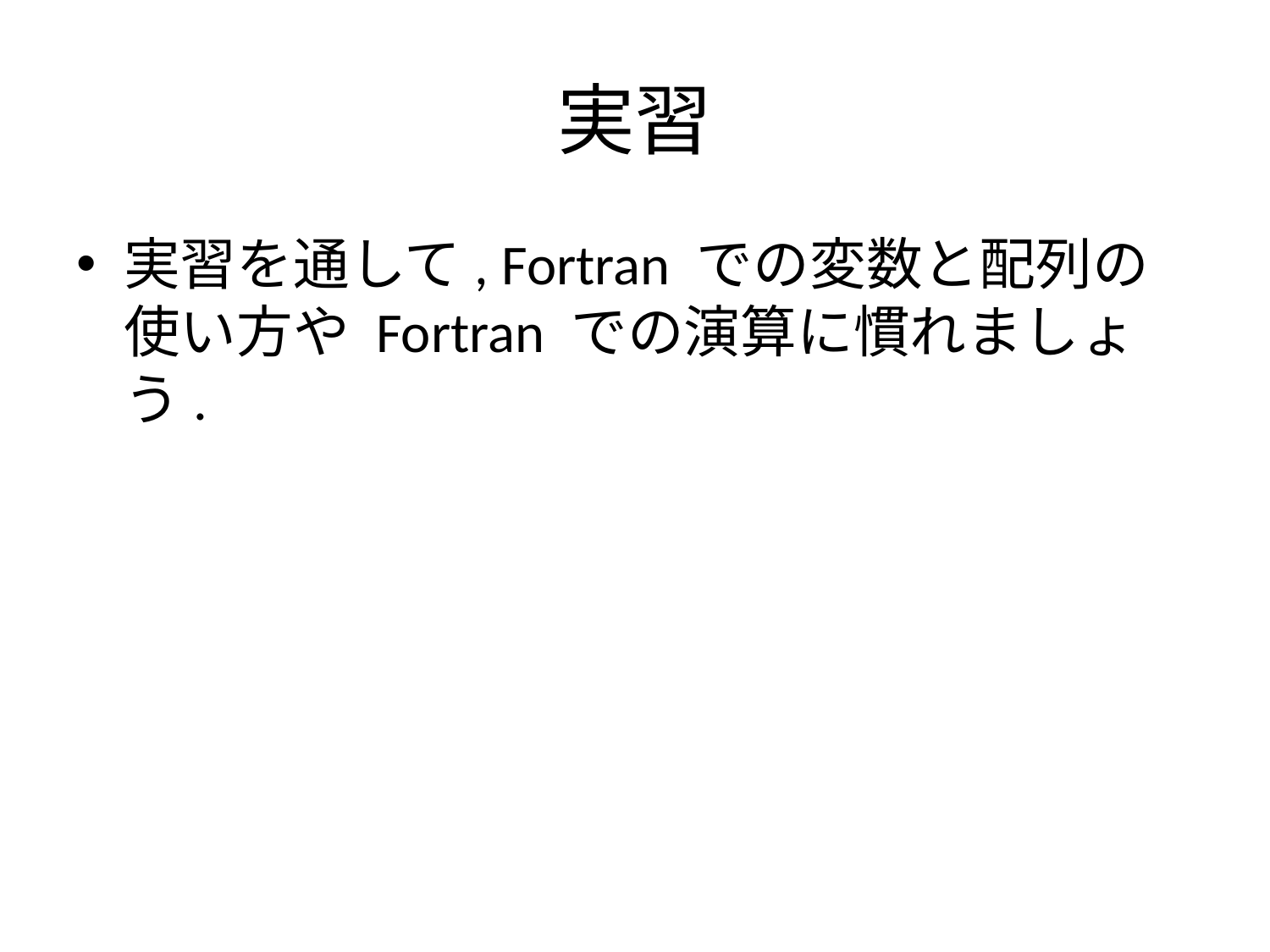

# 実習
実習を通して, Fortran での変数と配列の使い方や Fortran での演算に慣れましょう.